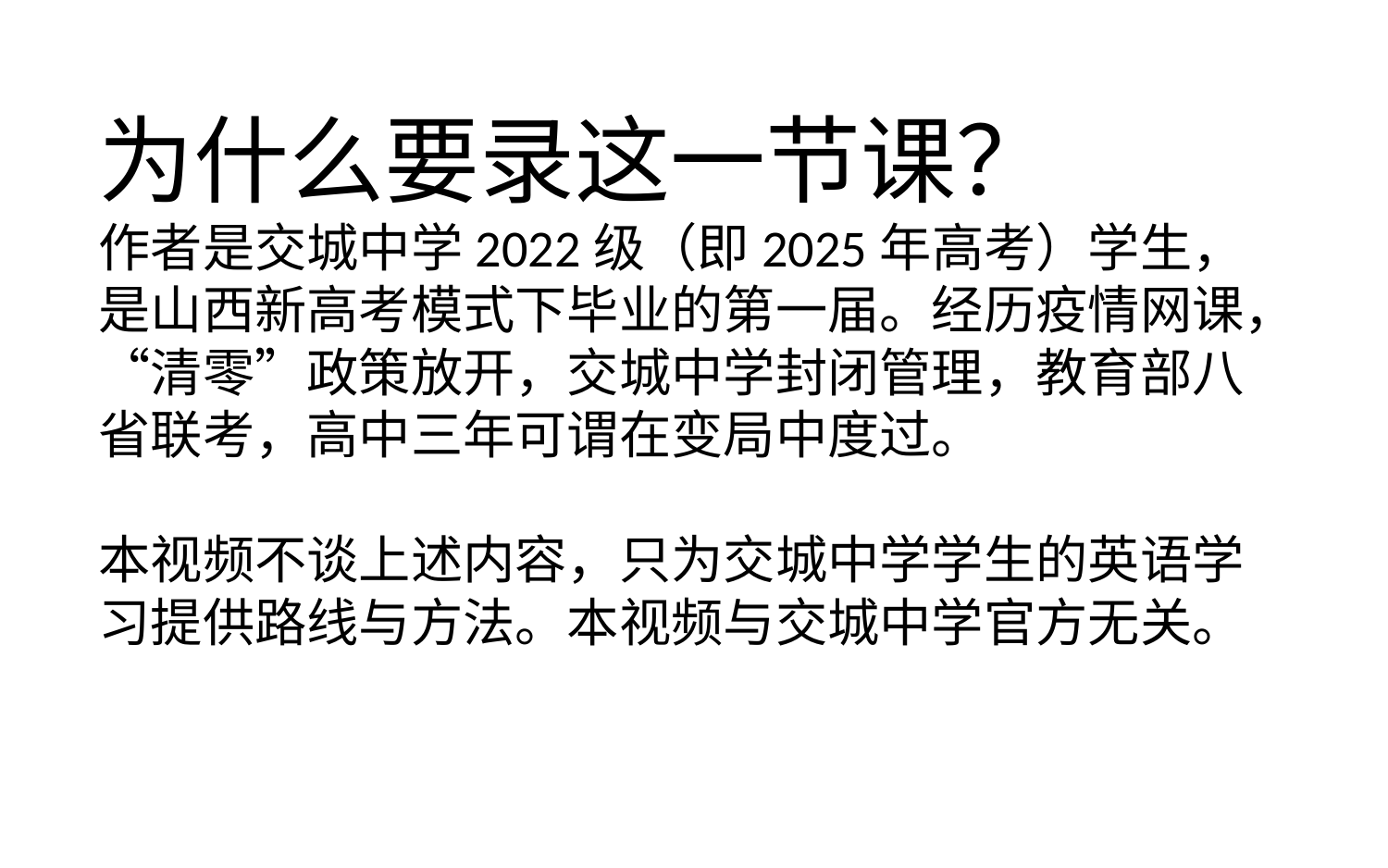

为什么要录这一节课？
作者是交城中学2022级（即2025年高考）学生，是山西新高考模式下毕业的第一届。经历疫情网课，“清零”政策放开，交城中学封闭管理，教育部八省联考，高中三年可谓在变局中度过。

本视频不谈上述内容，只为交城中学学生的英语学习提供路线与方法。本视频与交城中学官方无关。